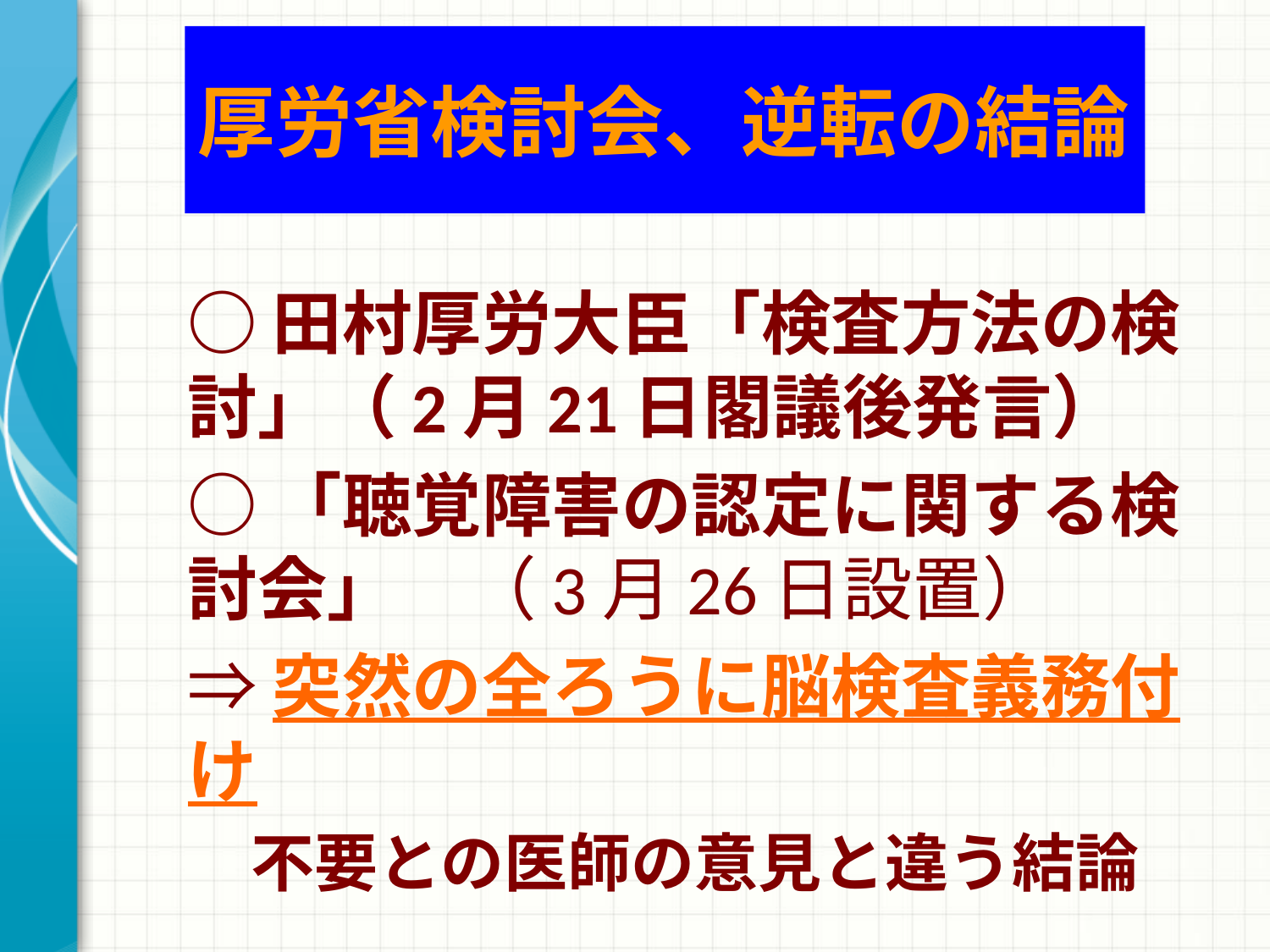

# 厚労省検討会、逆転の結論
○田村厚労大臣「検査方法の検討」（2月21日閣議後発言）
○「聴覚障害の認定に関する検討会」　（3月26日設置）
⇒突然の全ろうに脳検査義務付け
　不要との医師の意見と違う結論